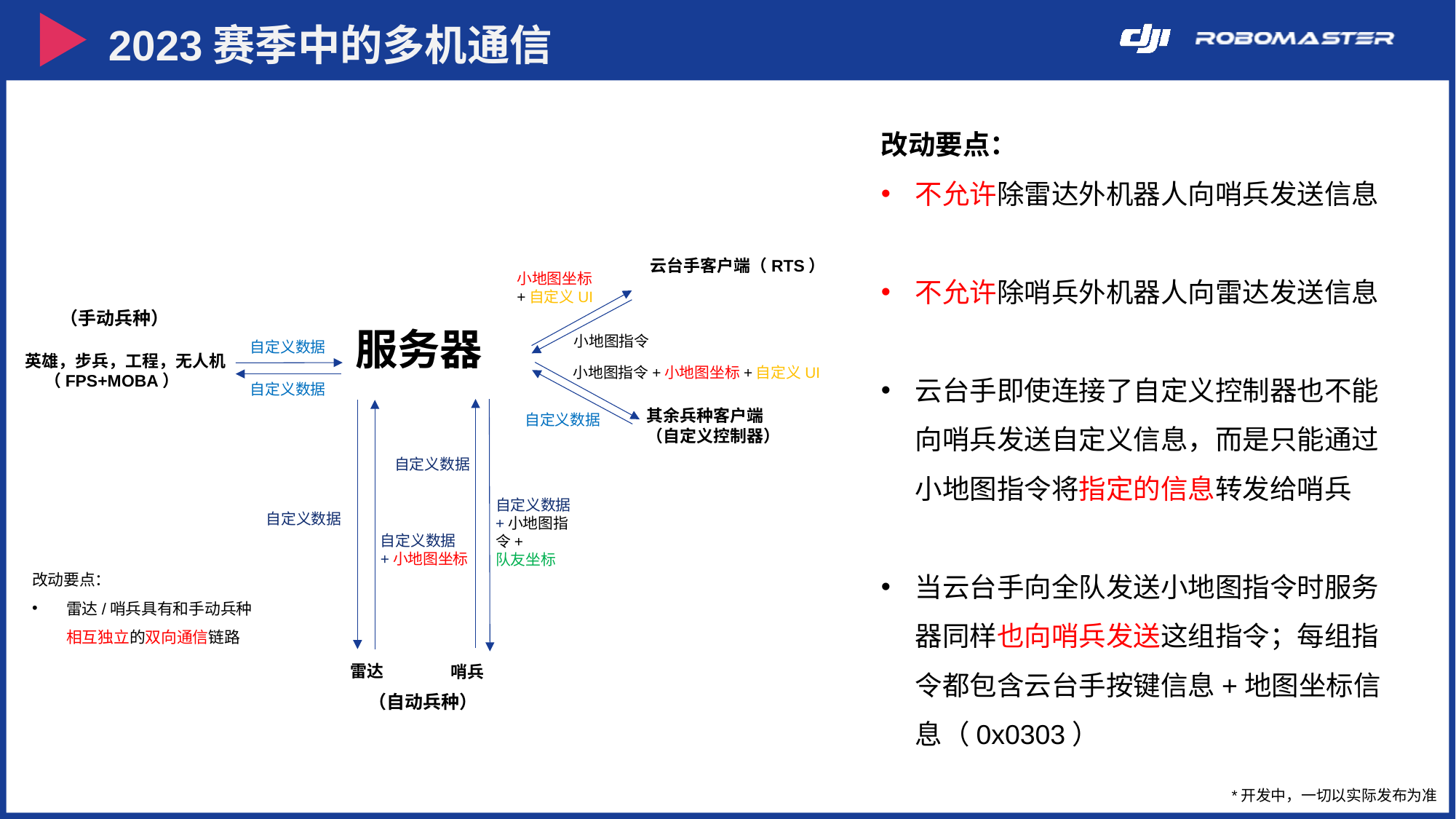

2023赛季中的多机通信
改动要点：
不允许除雷达外机器人向哨兵发送信息

不允许除哨兵外机器人向雷达发送信息

云台手即使连接了自定义控制器也不能向哨兵发送自定义信息，而是只能通过小地图指令将指定的信息转发给哨兵

当云台手向全队发送小地图指令时服务器同样也向哨兵发送这组指令；每组指令都包含云台手按键信息+地图坐标信息（0x0303）

云台手客户端（RTS）
小地图坐标+自定义UI
服务器
小地图指令
自定义数据
英雄，步兵，工程，无人机
    （FPS+MOBA）
小地图指令+小地图坐标+自定义UI
自定义数据
其余兵种客户端
（自定义控制器）
自定义数据
自定义数据
自定义数据+小地图指令+
队友坐标
自定义数据
自定义数据+小地图坐标
雷达
哨兵
（手动兵种）
改动要点：
雷达/哨兵具有和手动兵种相互独立的双向通信链路
（自动兵种）
*开发中，一切以实际发布为准